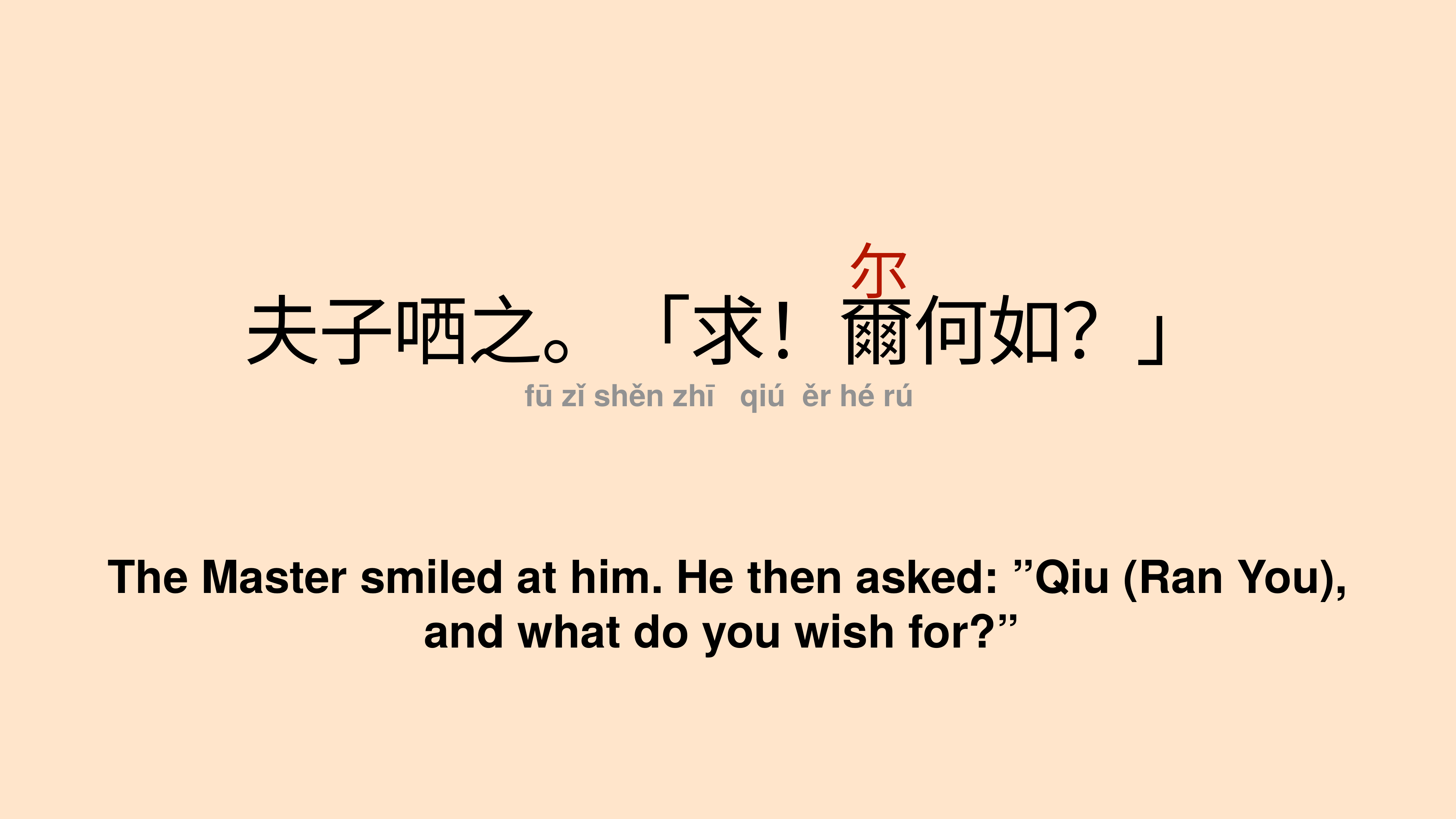

尔
夫子哂之。「求！爾何如？」
fū zǐ shěn zhī   qiú  ěr hé rú
The Master smiled at him. He then asked: ”Qiu (Ran You),
and what do you wish for?”